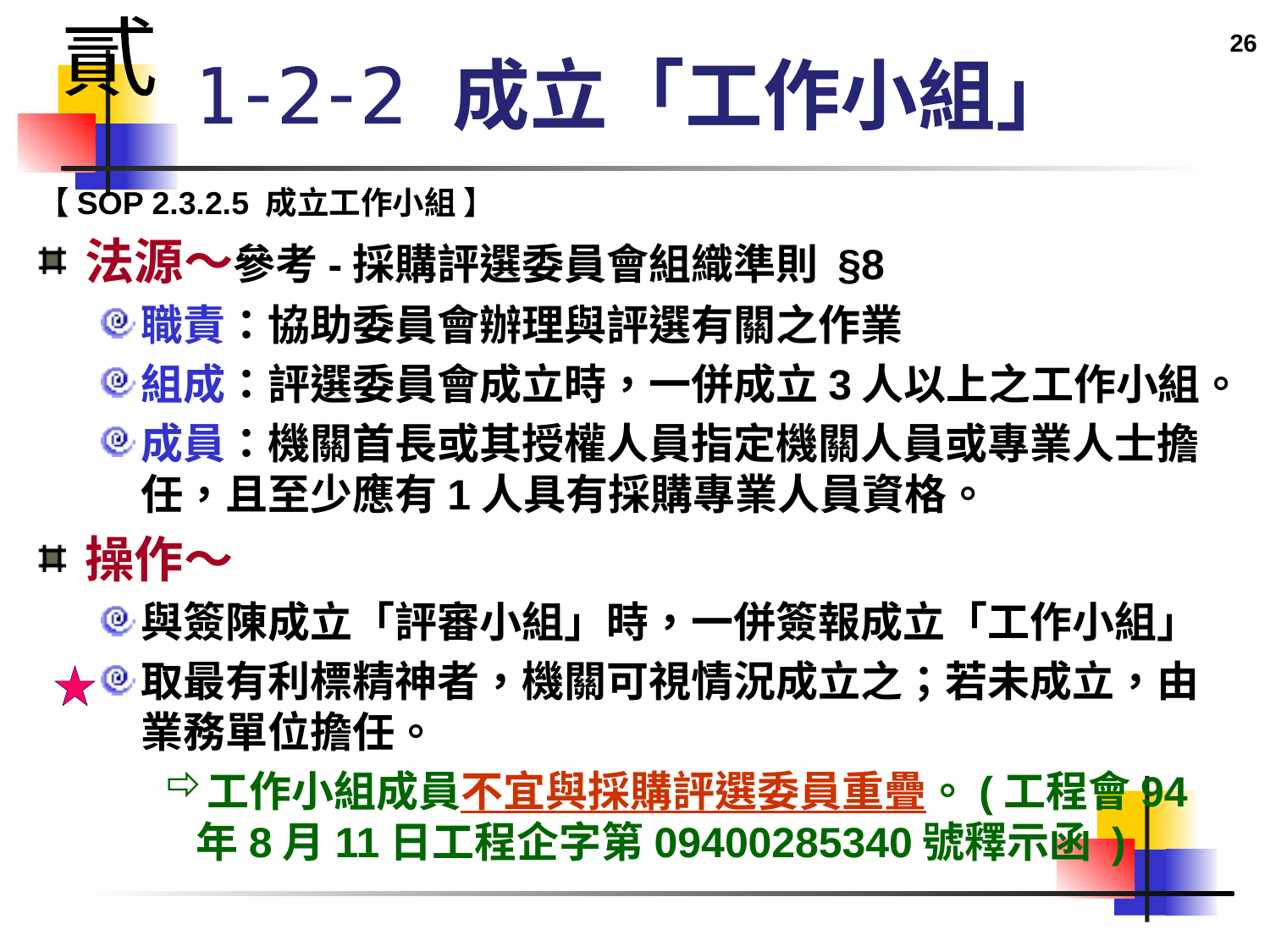

26
貳
# 1-2-2 成立「工作小組」
【SOP 2.3.2.5 成立工作小組 】
法源～參考-採購評選委員會組織準則 §8
職責：協助委員會辦理與評選有關之作業
組成：評選委員會成立時，一併成立3人以上之工作小組。
成員：機關首長或其授權人員指定機關人員或專業人士擔任，且至少應有1人具有採購專業人員資格。
操作～
與簽陳成立「評審小組」時，一併簽報成立「工作小組」
取最有利標精神者，機關可視情況成立之；若未成立，由業務單位擔任。
工作小組成員不宜與採購評選委員重疊。(工程會94年8月11日工程企字第09400285340號釋示函 )